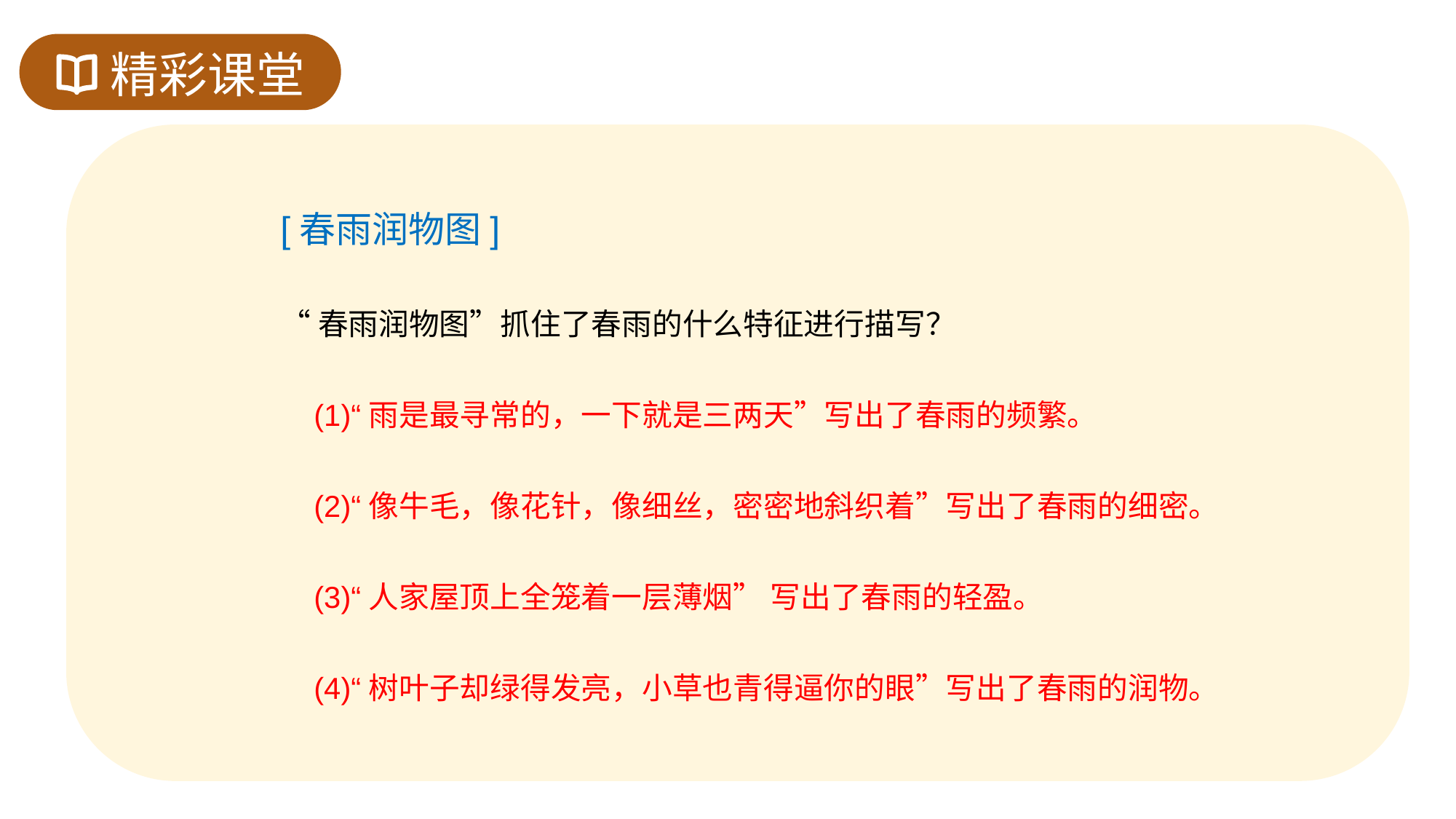

精彩课堂

[春雨润物图]
“春雨润物图”抓住了春雨的什么特征进行描写？
    (1)“雨是最寻常的，一下就是三两天”写出了春雨的频繁。
    (2)“像牛毛，像花针，像细丝，密密地斜织着”写出了春雨的细密。
    (3)“人家屋顶上全笼着一层薄烟” 写出了春雨的轻盈。
    (4)“树叶子却绿得发亮，小草也青得逼你的眼”写出了春雨的润物。